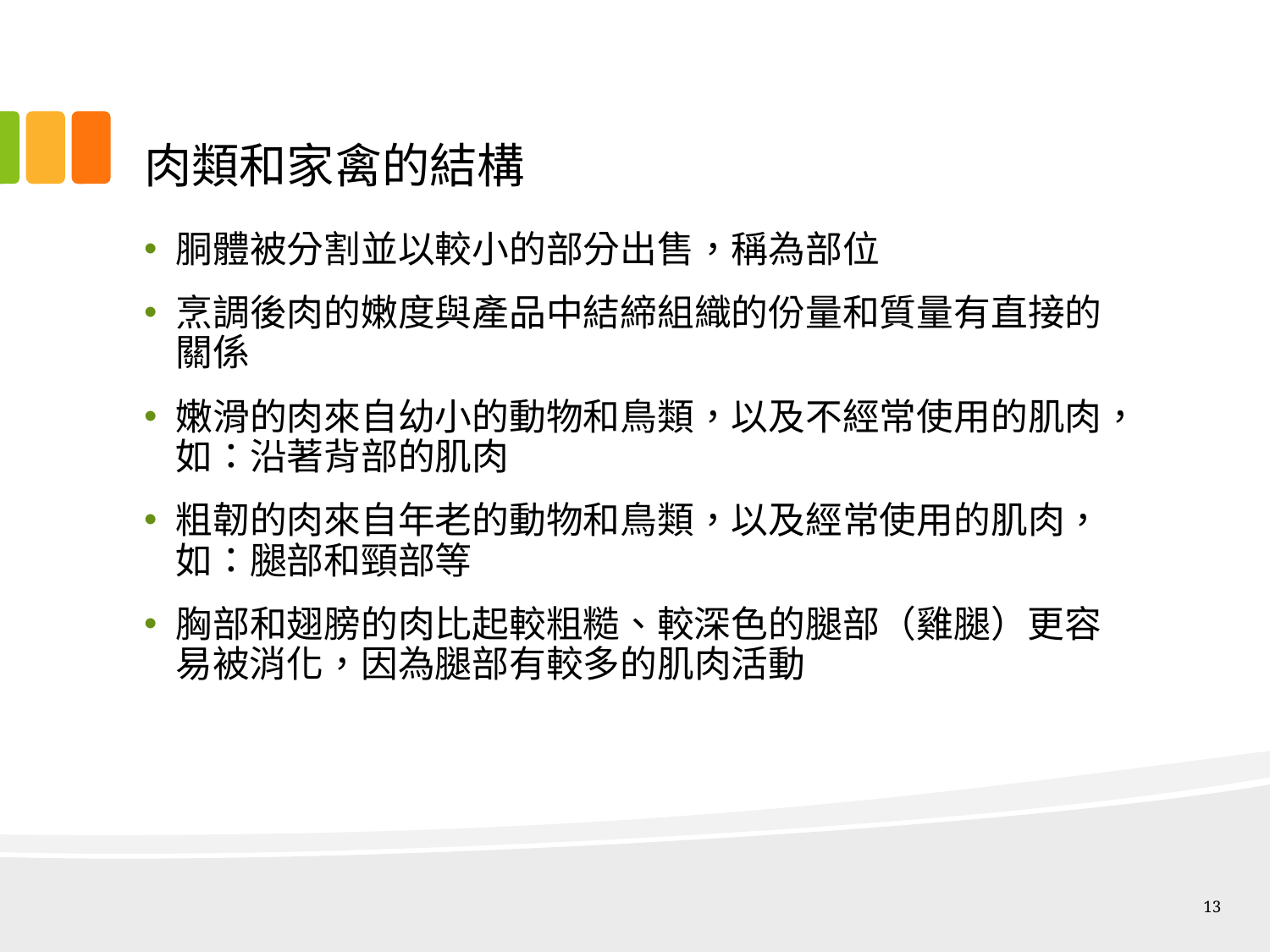

# 肉類和家禽的結構
胴體被分割並以較小的部分出售，稱為部位
烹調後肉的嫩度與產品中結締組織的份量和質量有直接的關係
嫩滑的肉來自幼小的動物和鳥類，以及不經常使用的肌肉，如：沿著背部的肌肉
粗韌的肉來自年老的動物和鳥類，以及經常使用的肌肉，如：腿部和頸部等
胸部和翅膀的肉比起較粗糙、較深色的腿部（雞腿）更容易被消化，因為腿部有較多的肌肉活動
13